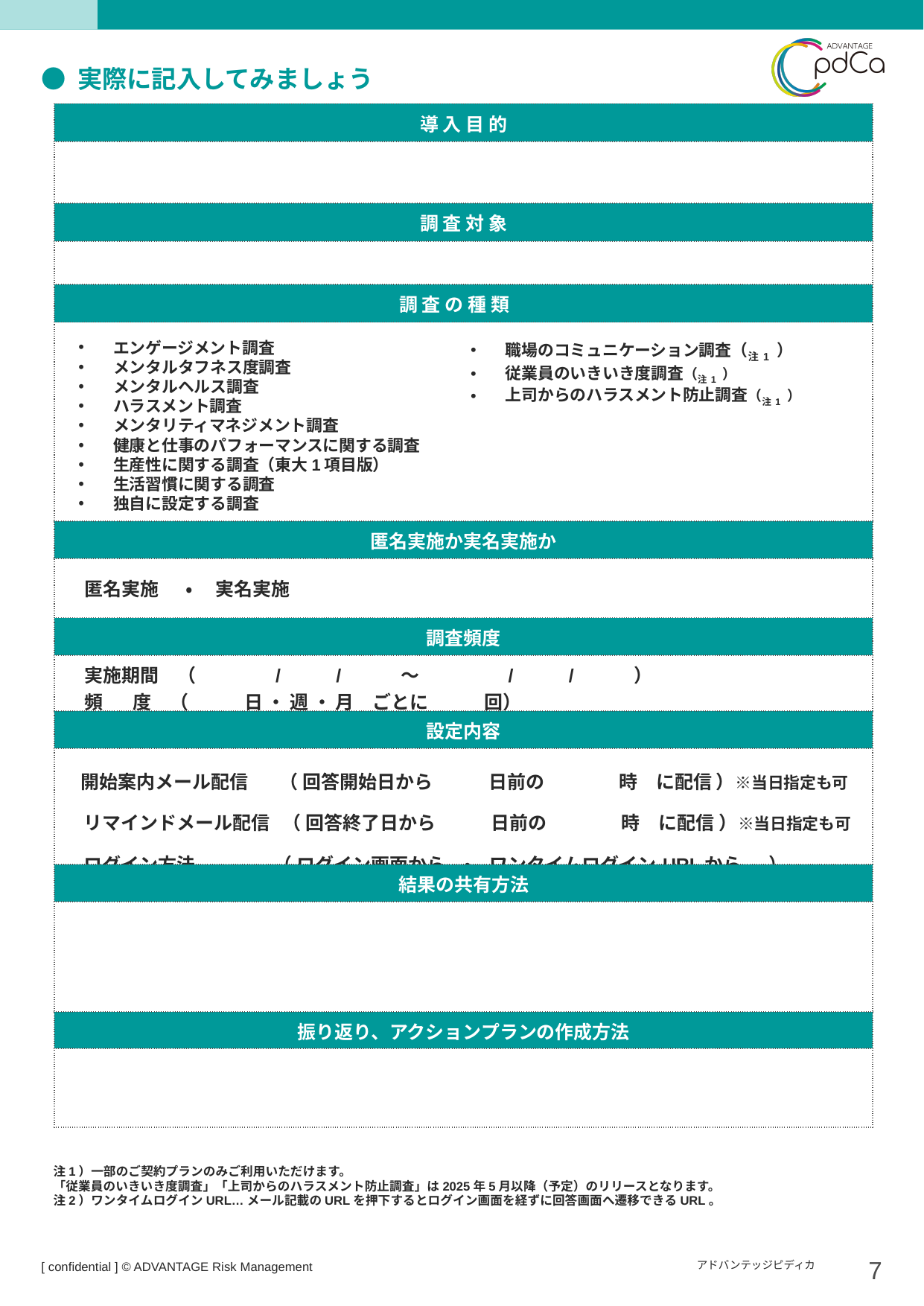

● 実際に記入してみましょう

| 導 入 目 的 |
| --- |
|  |
| 調 査 対 象 |
|  |
| 調 査 の 種 類 |
|  |
| 匿名実施か実名実施か |
| 匿名実施　 ・　 実名実施 |
| 調査頻度 |
| 実施期間　（　　　　/　　 /　　　～ 　　　　/　　 /　　　） 　頻 度　（　　　日 ・ 週 ・ 月　ごとに　　　回） |
| 設定内容 |
| 開始案内メール配信　 （ 回答開始日から　　　日前の　　　　時　に配信 ）※当日指定も可 リマインドメール配信 （ 回答終了日から　　　日前の　　　　時　に配信 ）※当日指定も可 ログイン方法　 （ ログイン画面から　・　ワンタイムログインURLから 注2） |
| 結果の共有方法 |
|  |
| 振り返り、アクションプランの作成方法 |
|  |
エンゲージメント調査
メンタルタフネス度調査
メンタルヘルス調査
ハラスメント調査
メンタリティマネジメント調査
健康と仕事のパフォーマンスに関する調査
生産性に関する調査（東大1項目版）
生活習慣に関する調査
独自に設定する調査

職場のコミュニケーション調査（注1 ）
従業員のいきいき度調査（注1 ）
上司からのハラスメント防止調査（注1 ）
注1）一部のご契約プランのみご利用いただけます。
「従業員のいきいき度調査」「上司からのハラスメント防止調査」は2025年5月以降（予定）のリリースとなります。
注2）ワンタイムログインURL…メール記載のURLを押下するとログイン画面を経ずに回答画面へ遷移できるURL。